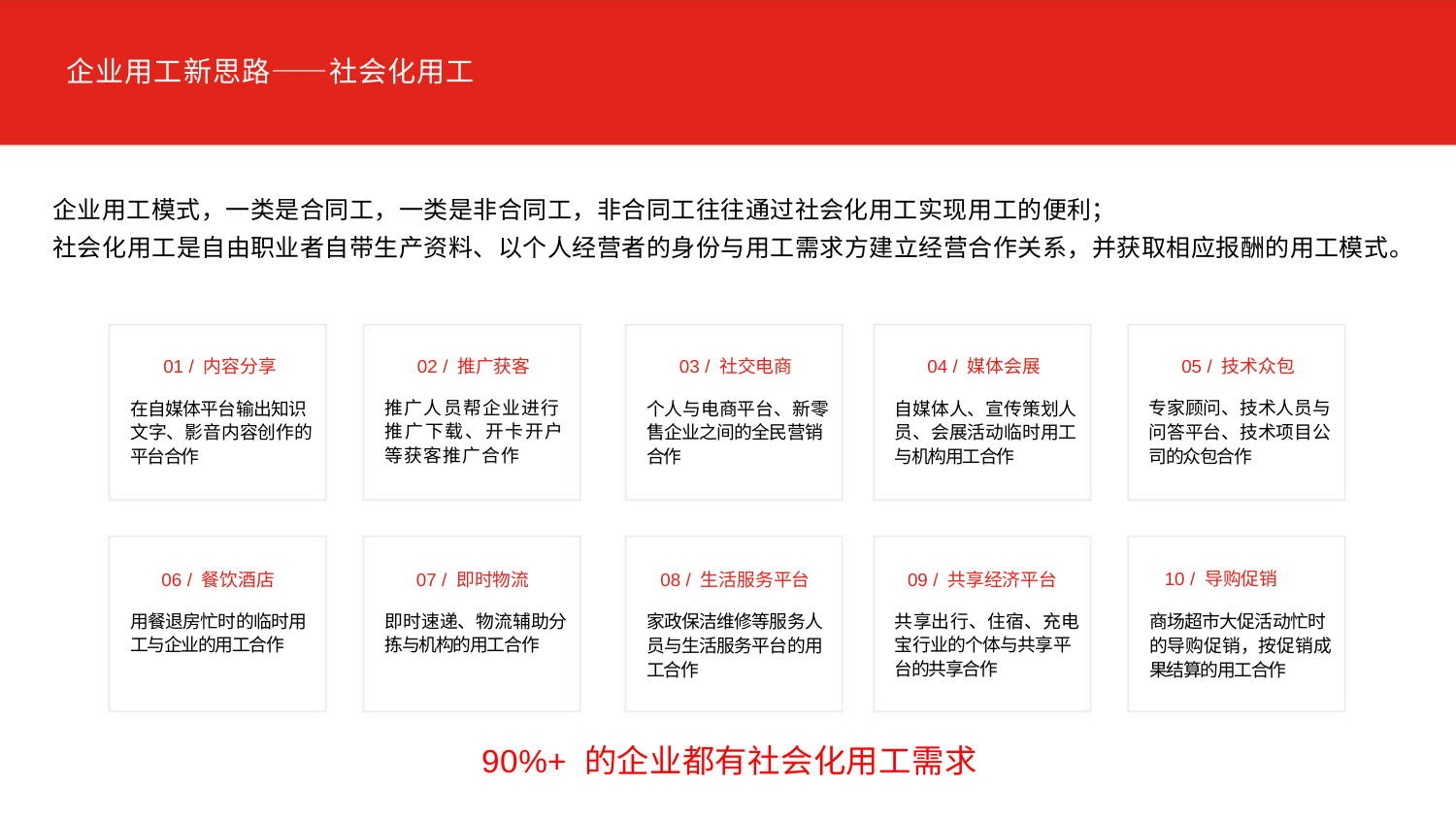

企业用工新思路——社会化用工
企业用工模式，一类是合同工，一类是非合同工，非合同工往往通过社会化用工实现用工的便利；
社会化用工是自由职业者自带生产资料、以个人经营者的身份与用工需求方建立经营合作关系，并获取相应报酬的用工模式。
01 / 内容分享
02 / 推广获客
03 / 社交电商
04 / 媒体会展
05 / 技术众包
推广人员帮企业进行
推广下载、开卡开户
等获客推广合作
专家顾问、技术人员与
问答平台、技术项目公
司的众包合作
在自媒体平台输出知识
文字、影音内容创作的
平台合作
个人与电商平台、新零
售企业之间的全民营销
合作
自媒体人、宣传策划人
员、会展活动临时用工
与机构用工合作
10 / 导购促销
06 / 餐饮酒店
07 / 即时物流
08 / 生活服务平台
09 / 共享经济平台
用餐退房忙时的临时用
工与企业的用工合作
即时速递、物流辅助分
拣与机构的用工合作
共享出行、住宿、充电
宝行业的个体与共享平
台的共享合作
家政保洁维修等服务人
员与生活服务平台的用
工合作
商场超市大促活动忙时
的导购促销，按促销成
果结算的用工合作
90%+ 的企业都有社会化用工需求